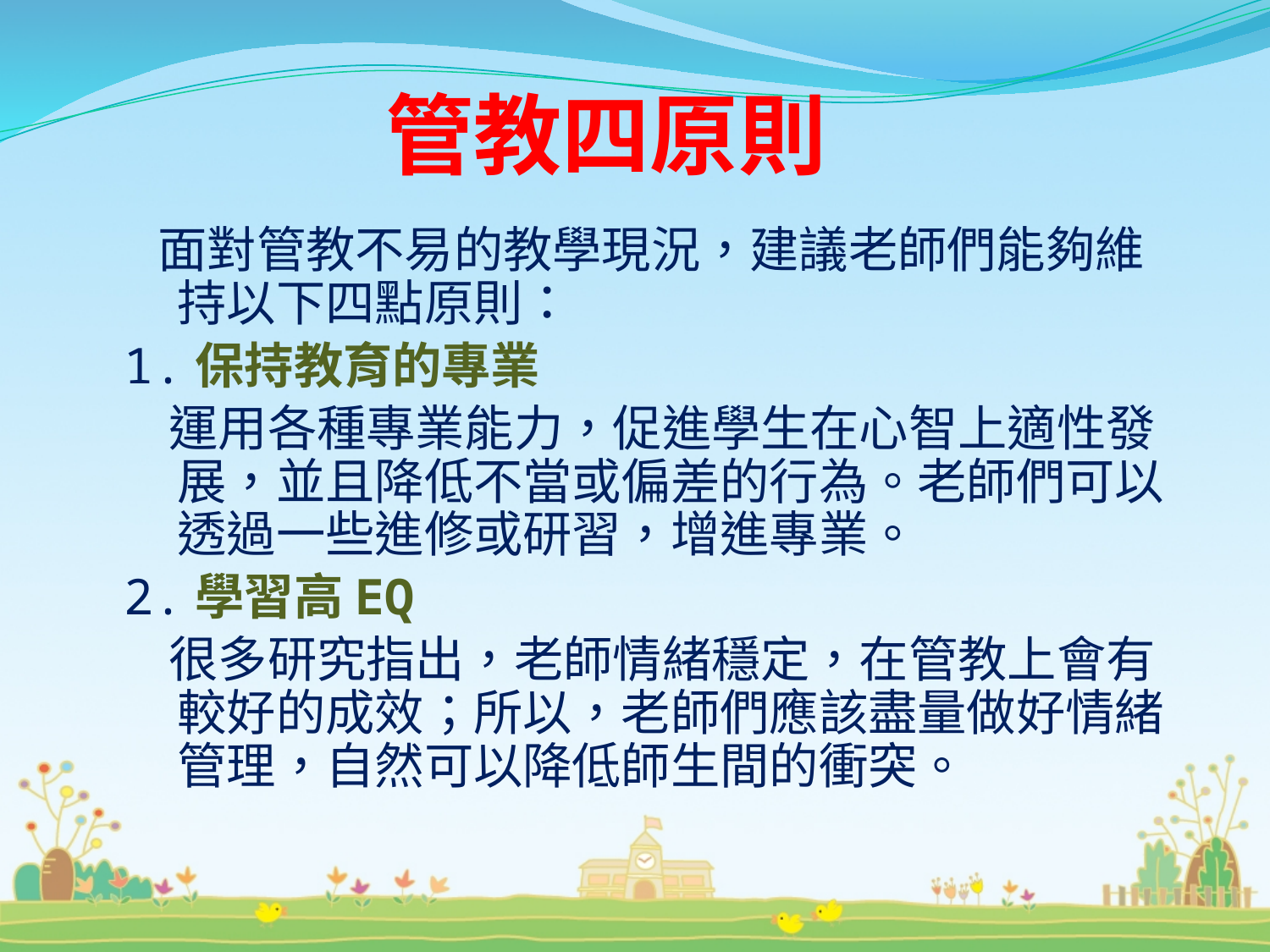

# 管教四原則
  面對管教不易的教學現況，建議老師們能夠維持以下四點原則：
1.保持教育的專業
   運用各種專業能力，促進學生在心智上適性發展，並且降低不當或偏差的行為。老師們可以透過一些進修或研習，增進專業。
2.學習高EQ
   很多研究指出，老師情緒穩定，在管教上會有較好的成效；所以，老師們應該盡量做好情緒管理，自然可以降低師生間的衝突。